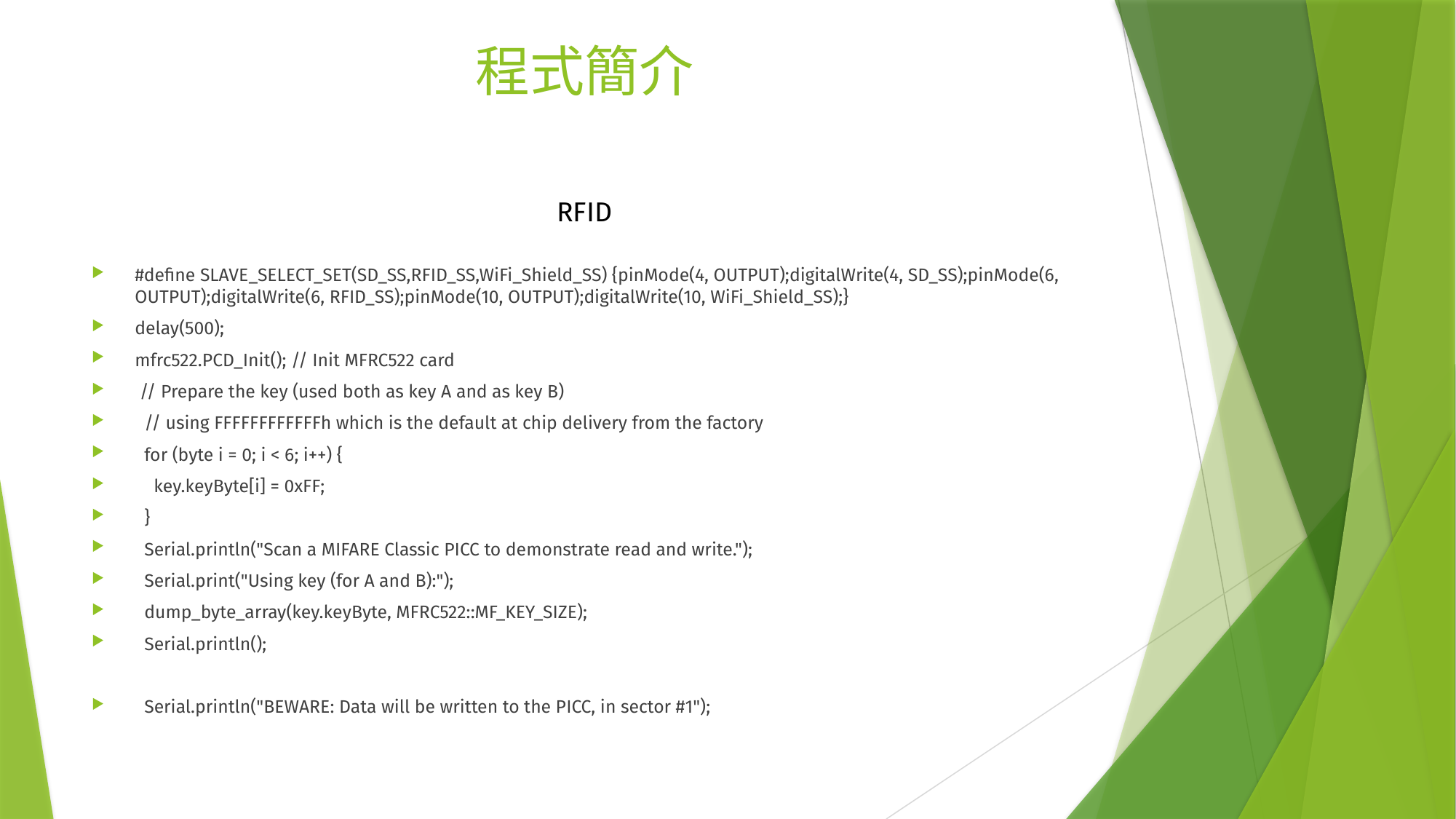

# 程式簡介
RFID
#define SLAVE_SELECT_SET(SD_SS,RFID_SS,WiFi_Shield_SS) {pinMode(4, OUTPUT);digitalWrite(4, SD_SS);pinMode(6, OUTPUT);digitalWrite(6, RFID_SS);pinMode(10, OUTPUT);digitalWrite(10, WiFi_Shield_SS);}
delay(500);
mfrc522.PCD_Init(); // Init MFRC522 card
 // Prepare the key (used both as key A and as key B)
  // using FFFFFFFFFFFFh which is the default at chip delivery from the factory
  for (byte i = 0; i < 6; i++) {
    key.keyByte[i] = 0xFF;
  }
  Serial.println("Scan a MIFARE Classic PICC to demonstrate read and write.");
  Serial.print("Using key (for A and B):");
  dump_byte_array(key.keyByte, MFRC522::MF_KEY_SIZE);
  Serial.println();

  Serial.println("BEWARE: Data will be written to the PICC, in sector #1");